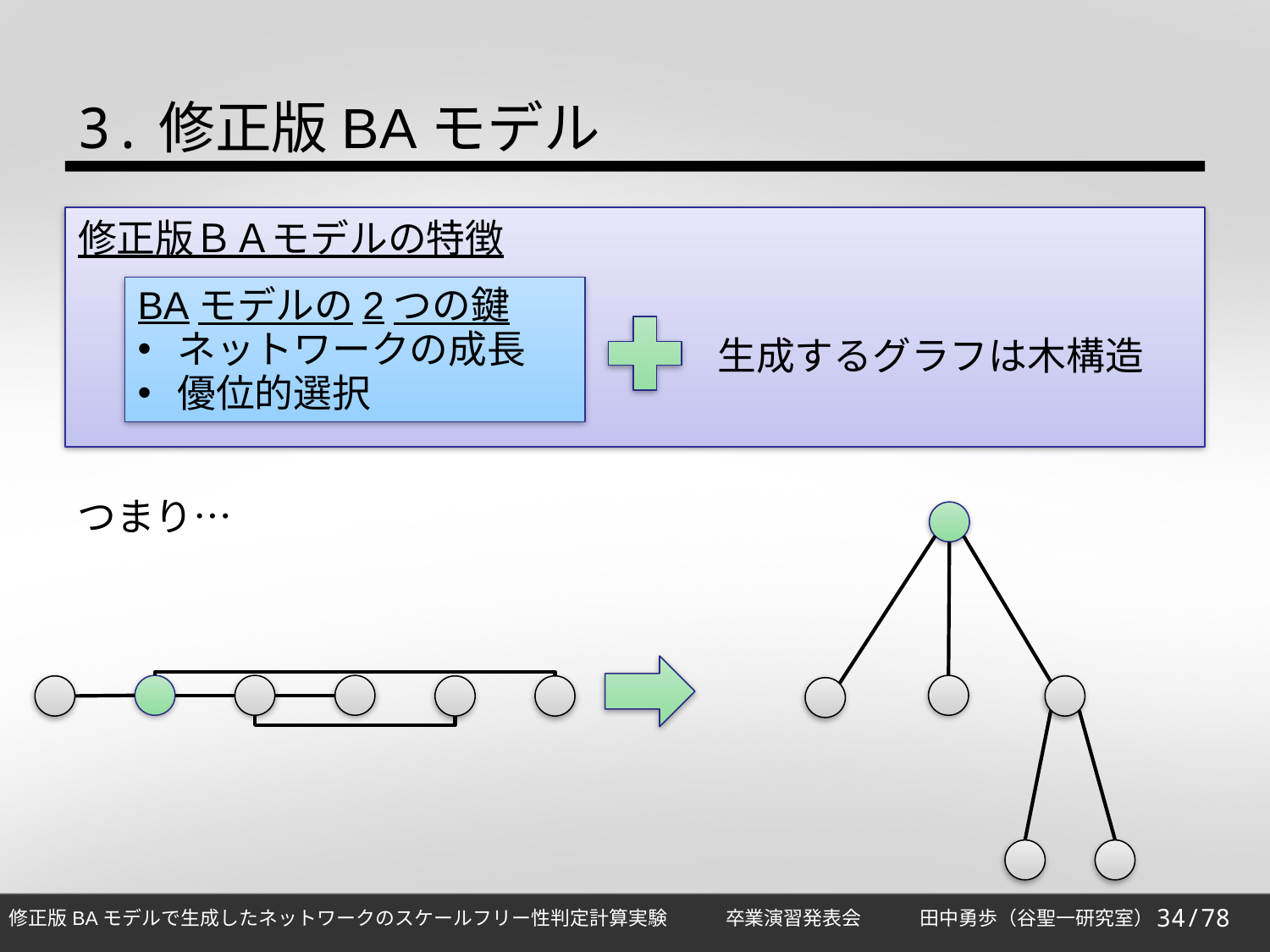

3.修正版BAモデル

修正版ＢＡモデルの特徴
BAモデルの2つの鍵
ネットワークの成長
優位的選択

生成するグラフは木構造
つまり…

34/78
修正版BAモデルで生成したネットワークのスケールフリー性判定計算実験　　　卒業演習発表会　　　田中勇歩（谷聖一研究室）